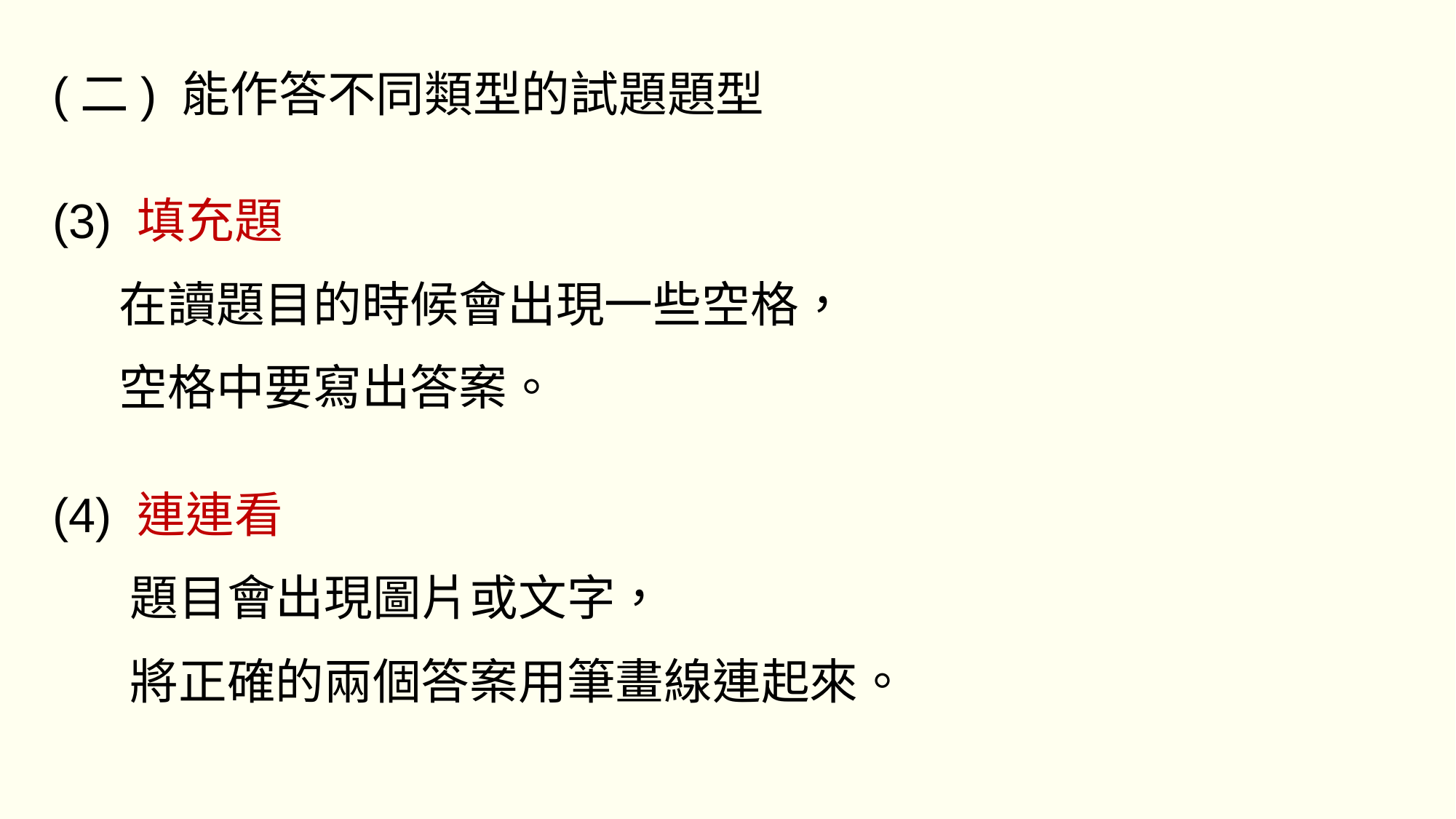

(二) 能作答不同類型的試題題型

(3) 填充題
     在讀題目的󠇢時候會出現一󠇢些空󠇡格，
     空󠇡格中要寫出答案。

(4) 連連看
      題目會出現圖片或文字，
      將正確的兩個󠇡答案用筆畫線連起來。